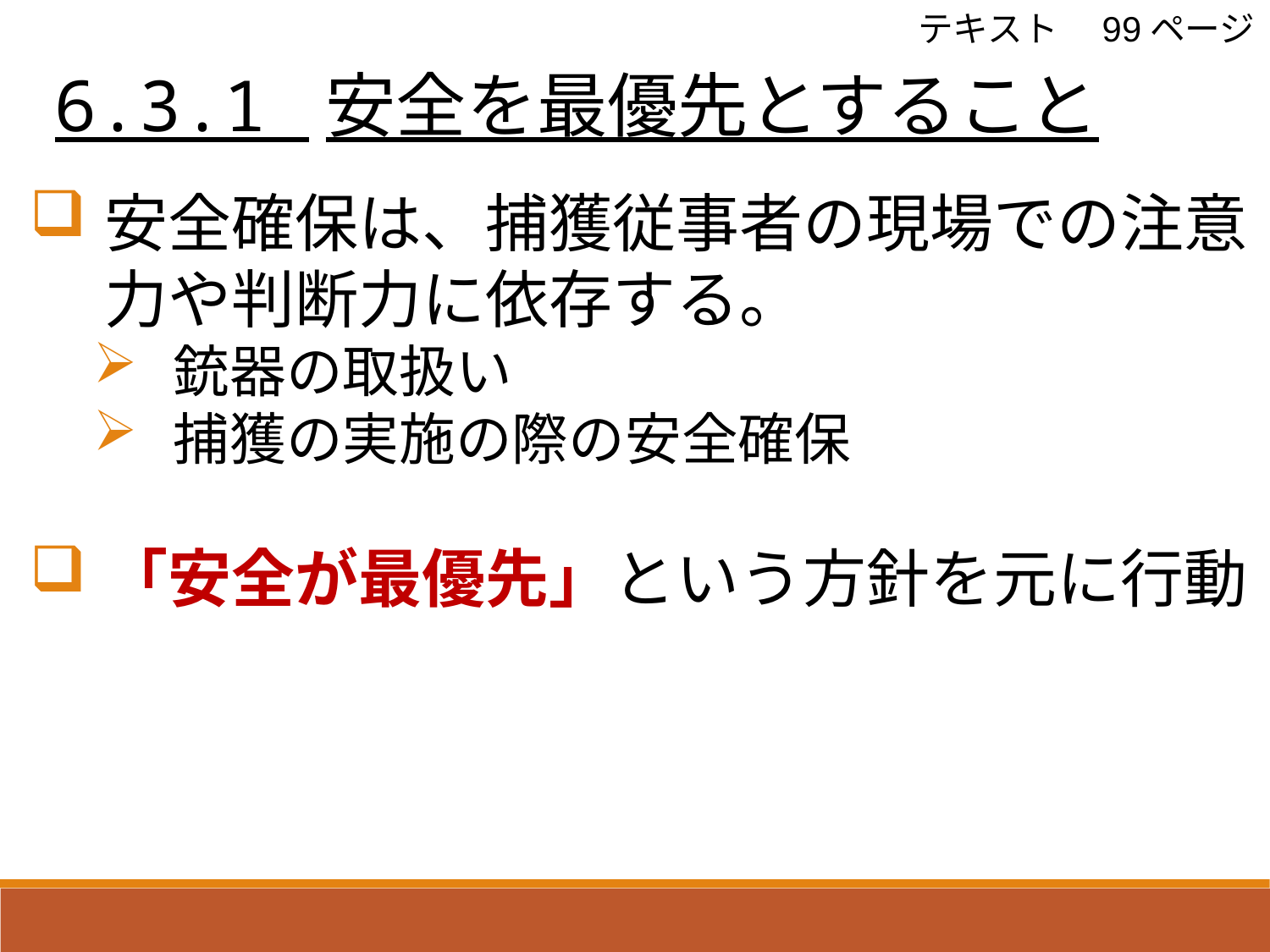

テキスト　99ページ
 6.3.1 安全を最優先とすること
安全確保は、捕獲従事者の現場での注意力や判断力に依存する。
銃器の取扱い
捕獲の実施の際の安全確保

「安全が最優先」という方針を元に行動